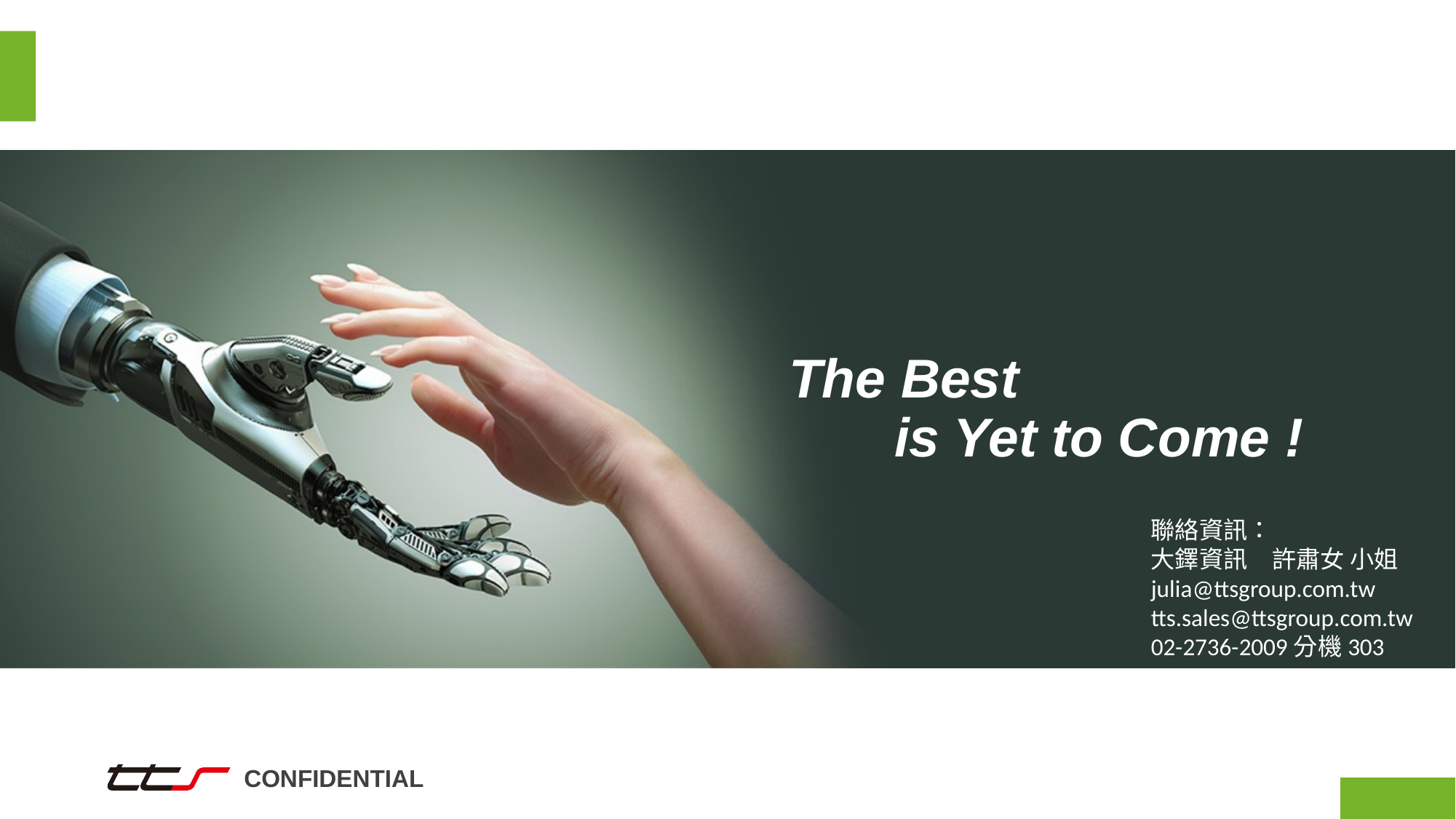

# The Best is Yet to Come !
聯絡資訊：
大鐸資訊　許肅女 小姐
julia@ttsgroup.com.tw
tts.sales@ttsgroup.com.tw
02-2736-2009分機303